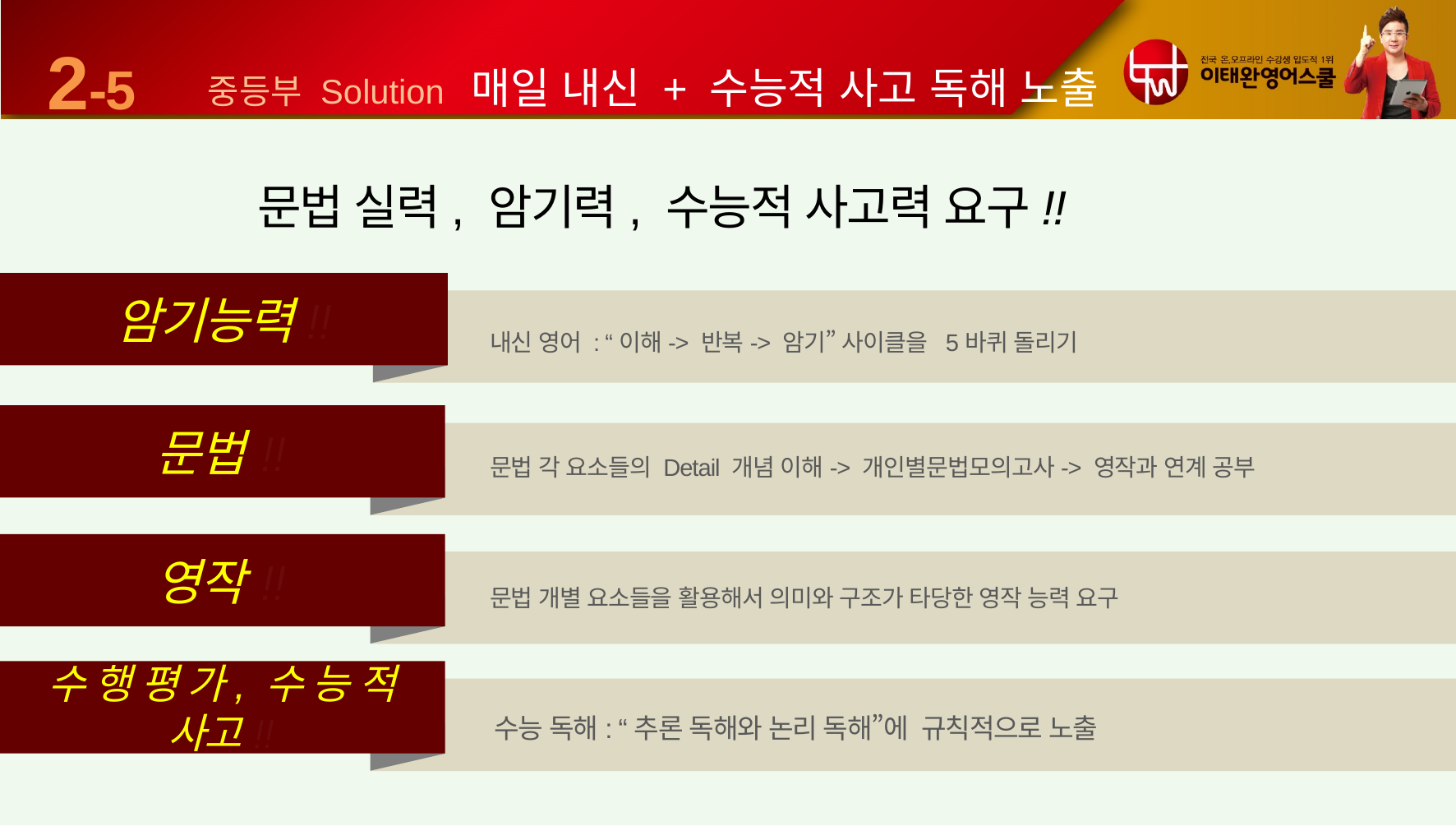

2-5
 중등부 Solution  매일 내신 + 수능적 사고 독해 노출
문법 실력, 암기력, 수능적 사고력 요구!!
암기능력!!

내신 영어 : “이해-> 반복-> 암기” 사이클을  5바퀴 돌리기
문법 !!

문법 각 요소들의 Detail 개념 이해-> 개인별문법모의고사-> 영작과 연계 공부

영작 !!

문법 개별 요소들을 활용해서 의미와 구조가 타당한 영작 능력 요구

수 행 평 가, 수 능 적 사고 !!

수능 독해: “추론 독해와 논리 독해”에  규칙적으로 노출